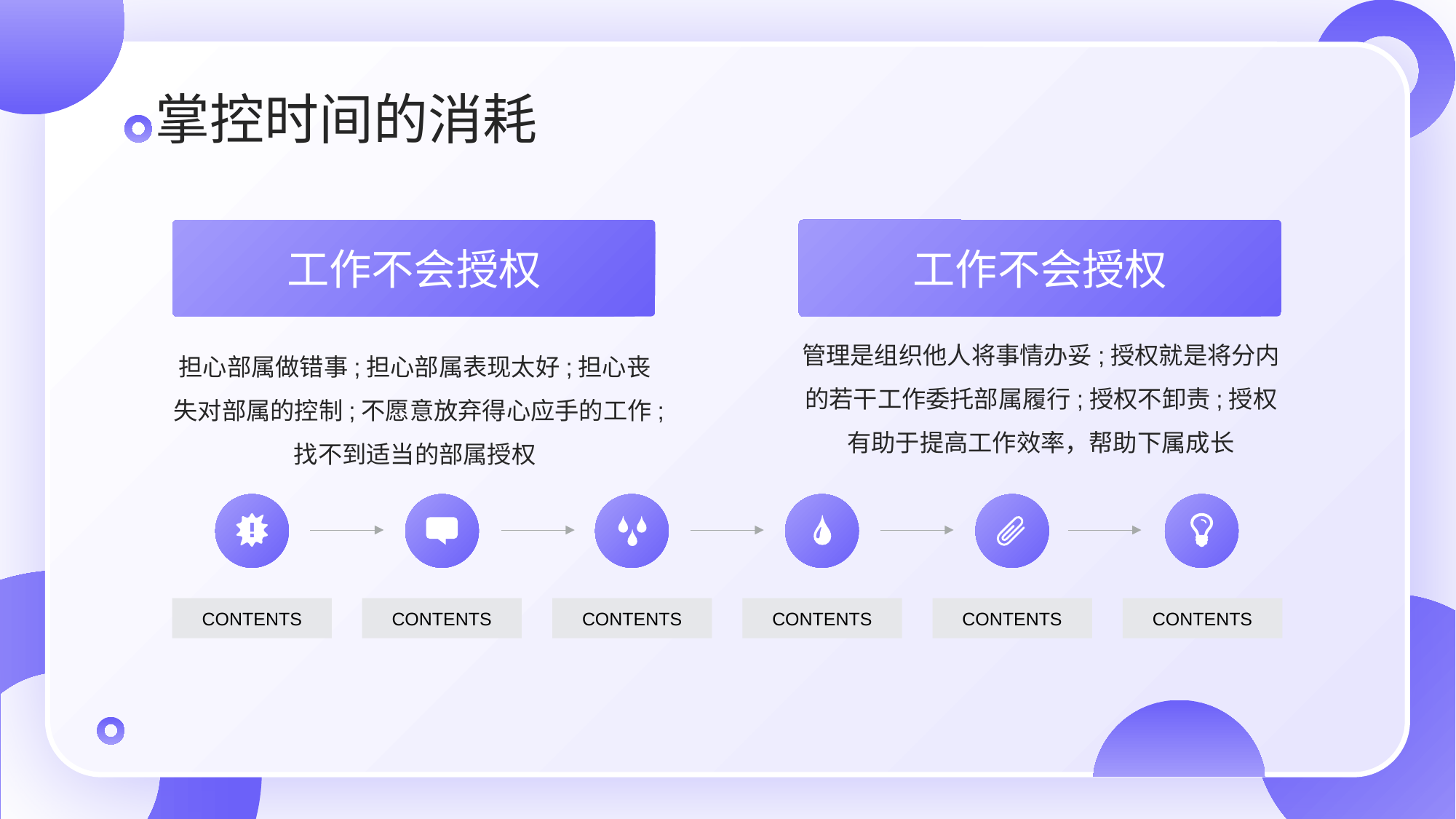

工作不会授权
担心部属做错事;担心部属表现太好;担心丧失对部属的控制;不愿意放弃得心应手的工作;找不到适当的部属授权
工作不会授权
管理是组织他人将事情办妥;授权就是将分内的若干工作委托部属履行;授权不卸责;授权有助于提高工作效率，帮助下属成长

CONTENTS
CONTENTS
CONTENTS
CONTENTS
CONTENTS
CONTENTS